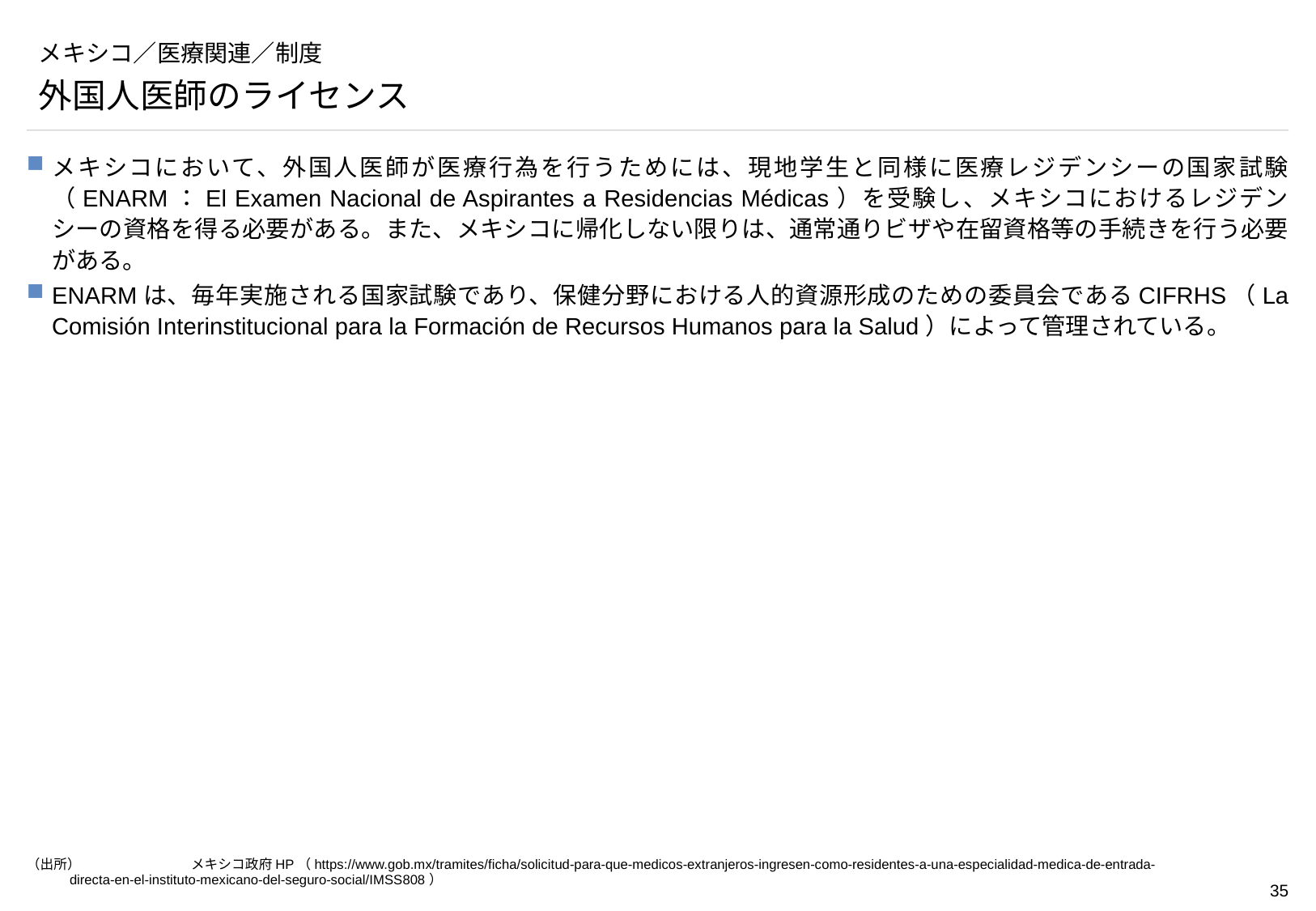

# メキシコ／医療関連／制度
外国人医師のライセンス
メキシコにおいて、外国人医師が医療行為を行うためには、現地学生と同様に医療レジデンシーの国家試験（ENARM：El Examen Nacional de Aspirantes a Residencias Médicas）を受験し、メキシコにおけるレジデンシーの資格を得る必要がある。また、メキシコに帰化しない限りは、通常通りビザや在留資格等の手続きを行う必要がある。
ENARMは、毎年実施される国家試験であり、保健分野における人的資源形成のための委員会であるCIFRHS（La Comisión Interinstitucional para la Formación de Recursos Humanos para la Salud）によって管理されている。
（出所）	メキシコ政府HP（https://www.gob.mx/tramites/ficha/solicitud-para-que-medicos-extranjeros-ingresen-como-residentes-a-una-especialidad-medica-de-entrada-directa-en-el-instituto-mexicano-del-seguro-social/IMSS808）